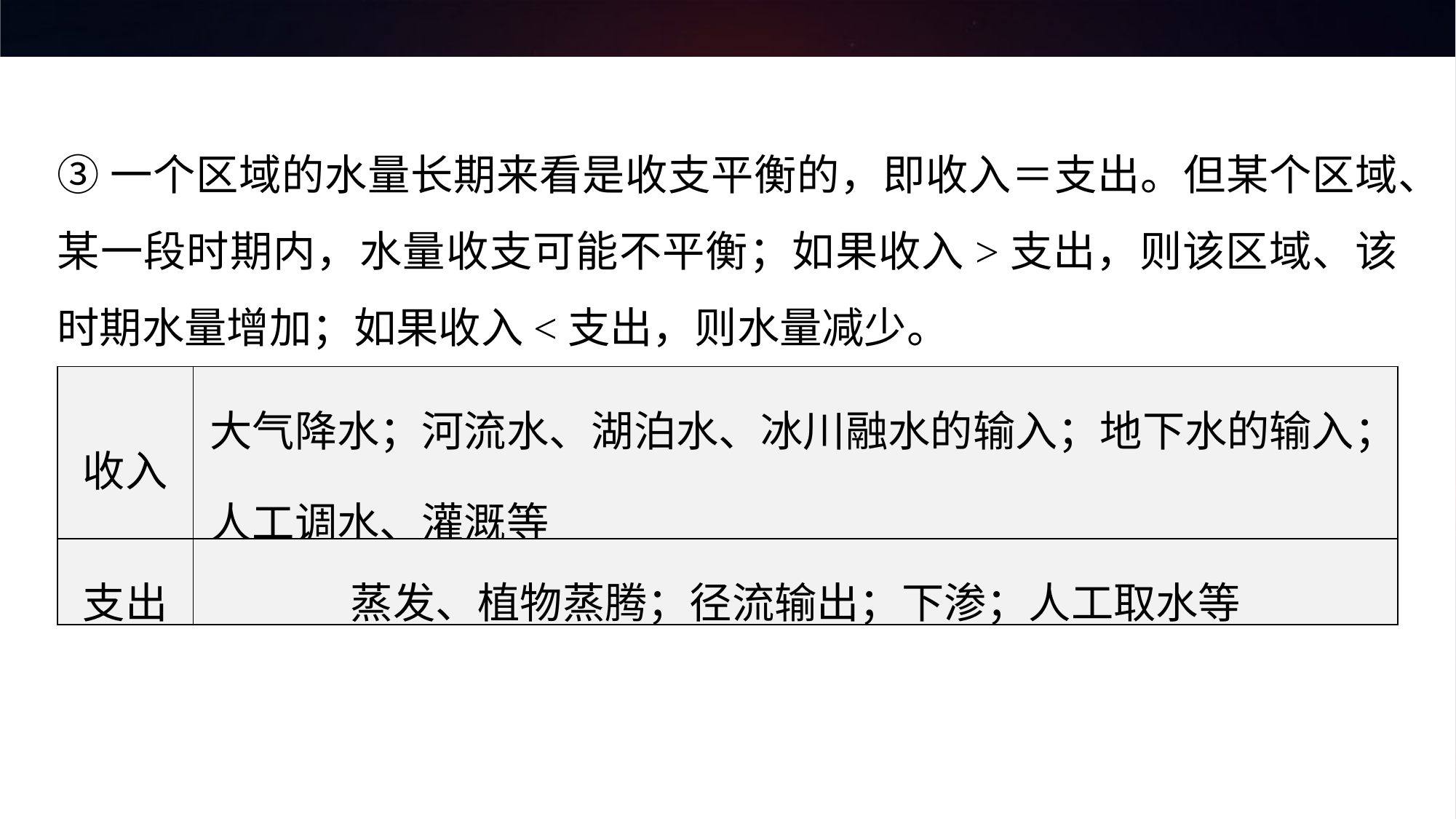

③一个区域的水量长期来看是收支平衡的，即收入＝支出。但某个区域、某一段时期内，水量收支可能不平衡；如果收入>支出，则该区域、该时期水量增加；如果收入<支出，则水量减少。
| 收入 | 大气降水；河流水、湖泊水、冰川融水的输入；地下水的输入；人工调水、灌溉等 |
| --- | --- |
| 支出 | 蒸发、植物蒸腾；径流输出；下渗；人工取水等 |